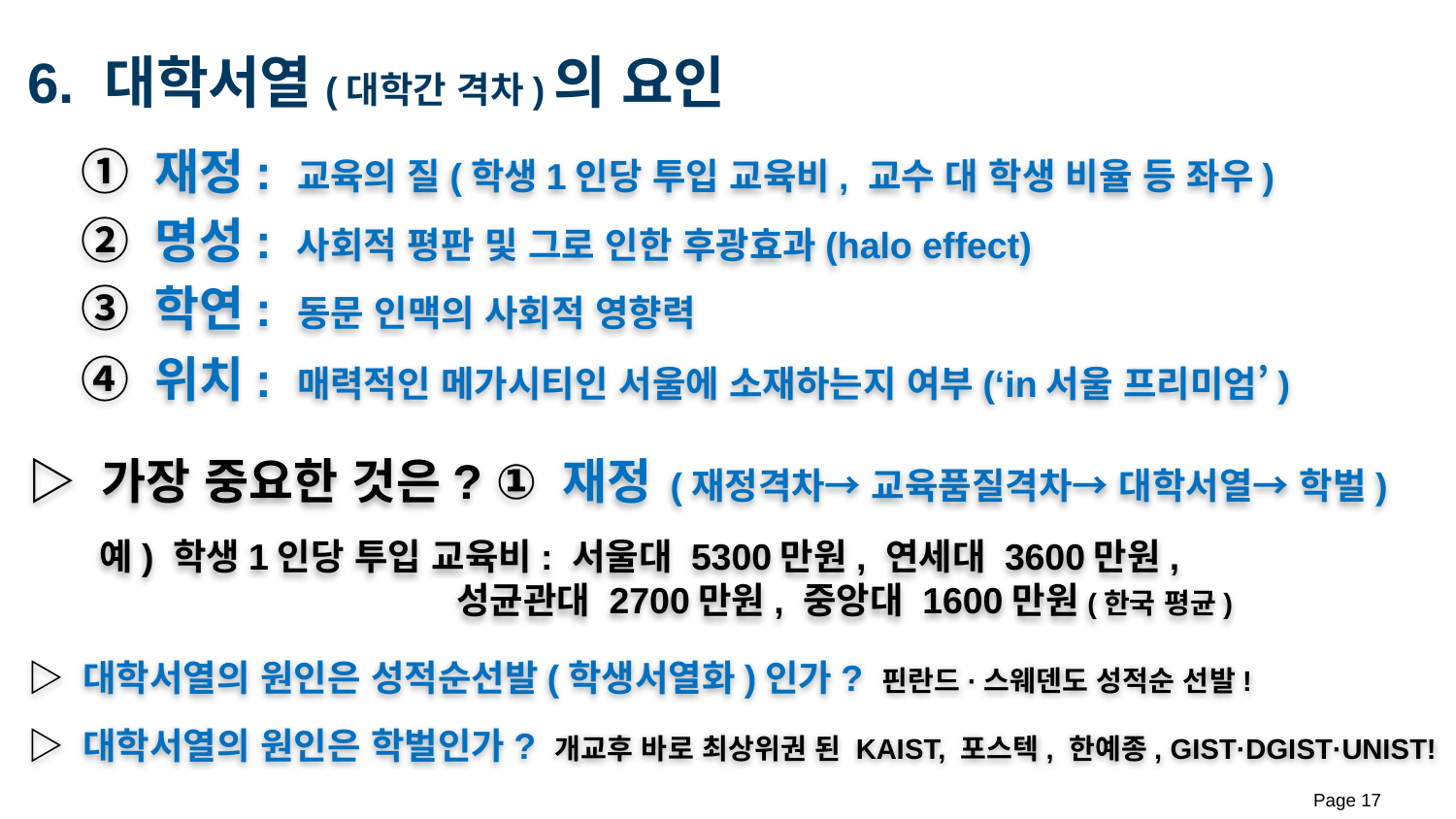

6. 대학서열(대학간 격차)의 요인
① 재정: 교육의 질(학생1인당 투입 교육비, 교수 대 학생 비율 등 좌우)
② 명성: 사회적 평판 및 그로 인한 후광효과(halo effect)
③ 학연: 동문 인맥의 사회적 영향력
④ 위치: 매력적인 메가시티인 서울에 소재하는지 여부(‘in서울 프리미엄’)
▷ 가장 중요한 것은? ① 재정 (재정격차→ 교육품질격차→ 대학서열→ 학벌)
 예) 학생1인당 투입 교육비: 서울대 5300만원, 연세대 3600만원,
                                    성균관대 2700만원, 중앙대 1600만원(한국 평균)
▷ 대학서열의 원인은 성적순선발(학생서열화)인가? 핀란드·스웨덴도 성적순 선발!
▷ 대학서열의 원인은 학벌인가? 개교후 바로 최상위권 된 KAIST, 포스텍, 한예종, GIST·DGIST·UNIST!
Page 17